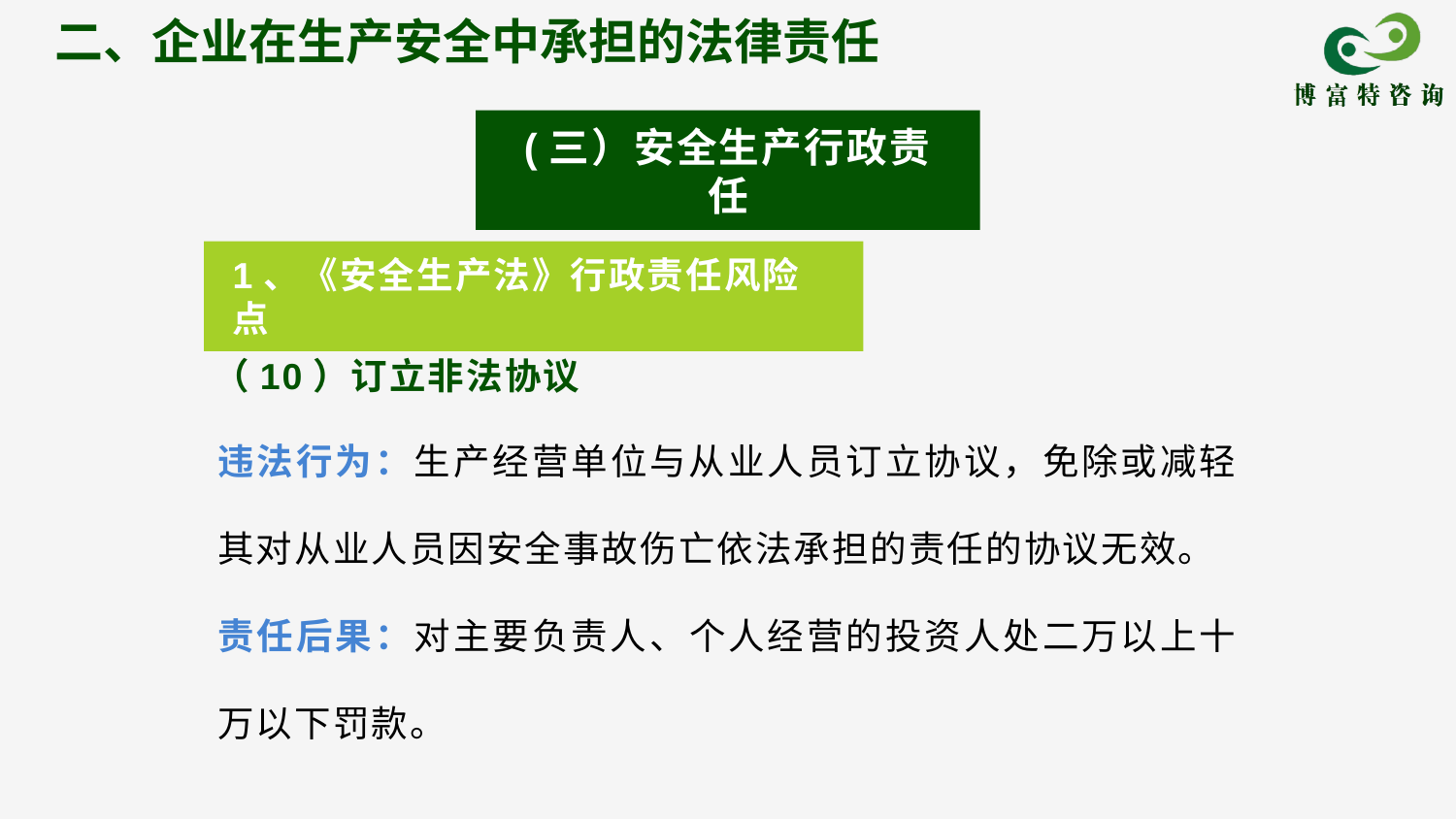

二、企业在生产安全中承担的法律责任
(三）安全生产行政责任
1、《安全生产法》行政责任风险点
违法行为：生产经营单位与从业人员订立协议，免除或减轻其对从业人员因安全事故伤亡依法承担的责任的协议无效。
责任后果：对主要负责人、个人经营的投资人处二万以上十万以下罚款。
（10）订立非法协议